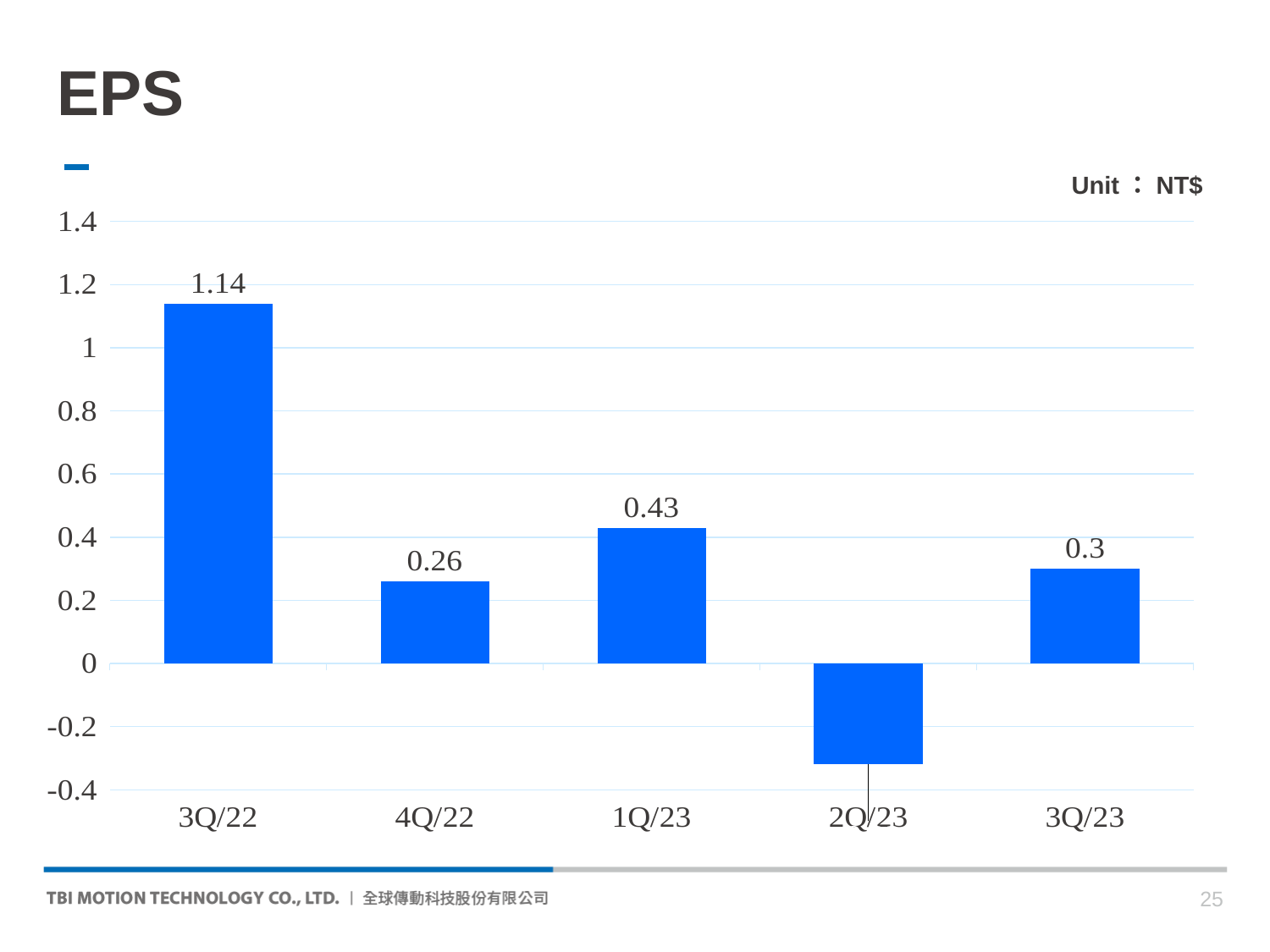

# EPS
Unit：NT$

### Chart

| Category | 數列 1 |
|---|---|
| 3Q/22 | 1.14 |
| 4Q/22 | 0.26 |
| 1Q/23 | 0.43 |
| 2Q/23 | -0.32 |
| 3Q/23 | 0.3 |
25